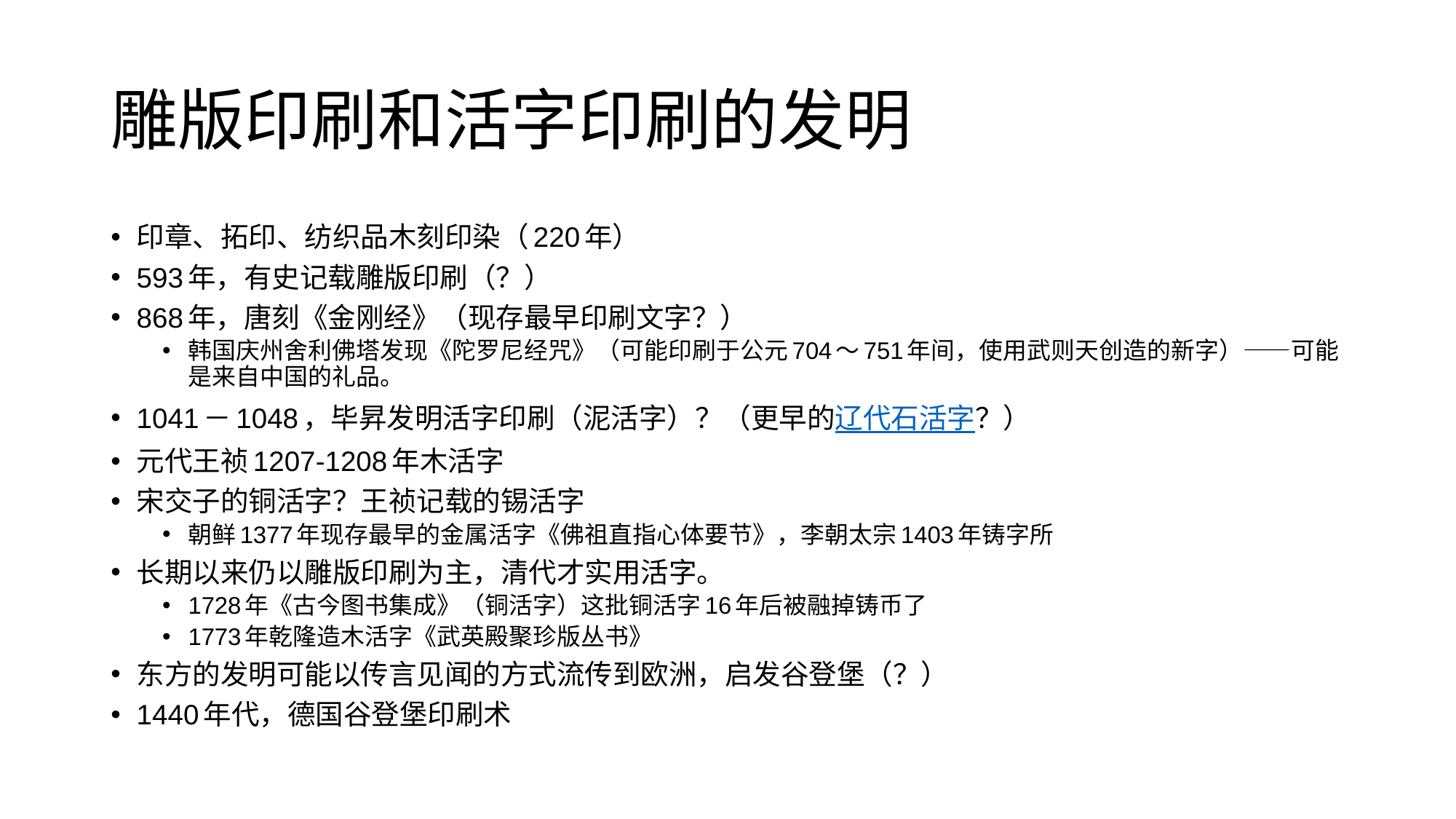

# 雕版印刷和活字印刷的发明
印章、拓印、纺织品木刻印染（220年）
593年，有史记载雕版印刷（？）
868年，唐刻《金刚经》（现存最早印刷文字？）
韩国庆州舍利佛塔发现《陀罗尼经咒》（可能印刷于公元704～751年间，使用武则天创造的新字）——可能是来自中国的礼品。
1041－1048，毕昇发明活字印刷（泥活字）？（更早的辽代石活字？）
元代王祯1207-1208年木活字
宋交子的铜活字？王祯记载的锡活字
朝鲜1377年现存最早的金属活字《佛祖直指心体要节》，李朝太宗1403年铸字所
长期以来仍以雕版印刷为主，清代才实用活字。
1728年《古今图书集成》（铜活字）这批铜活字16年后被融掉铸币了
1773年乾隆造木活字《武英殿聚珍版丛书》
东方的发明可能以传言见闻的方式流传到欧洲，启发谷登堡（？）
1440年代，德国谷登堡印刷术